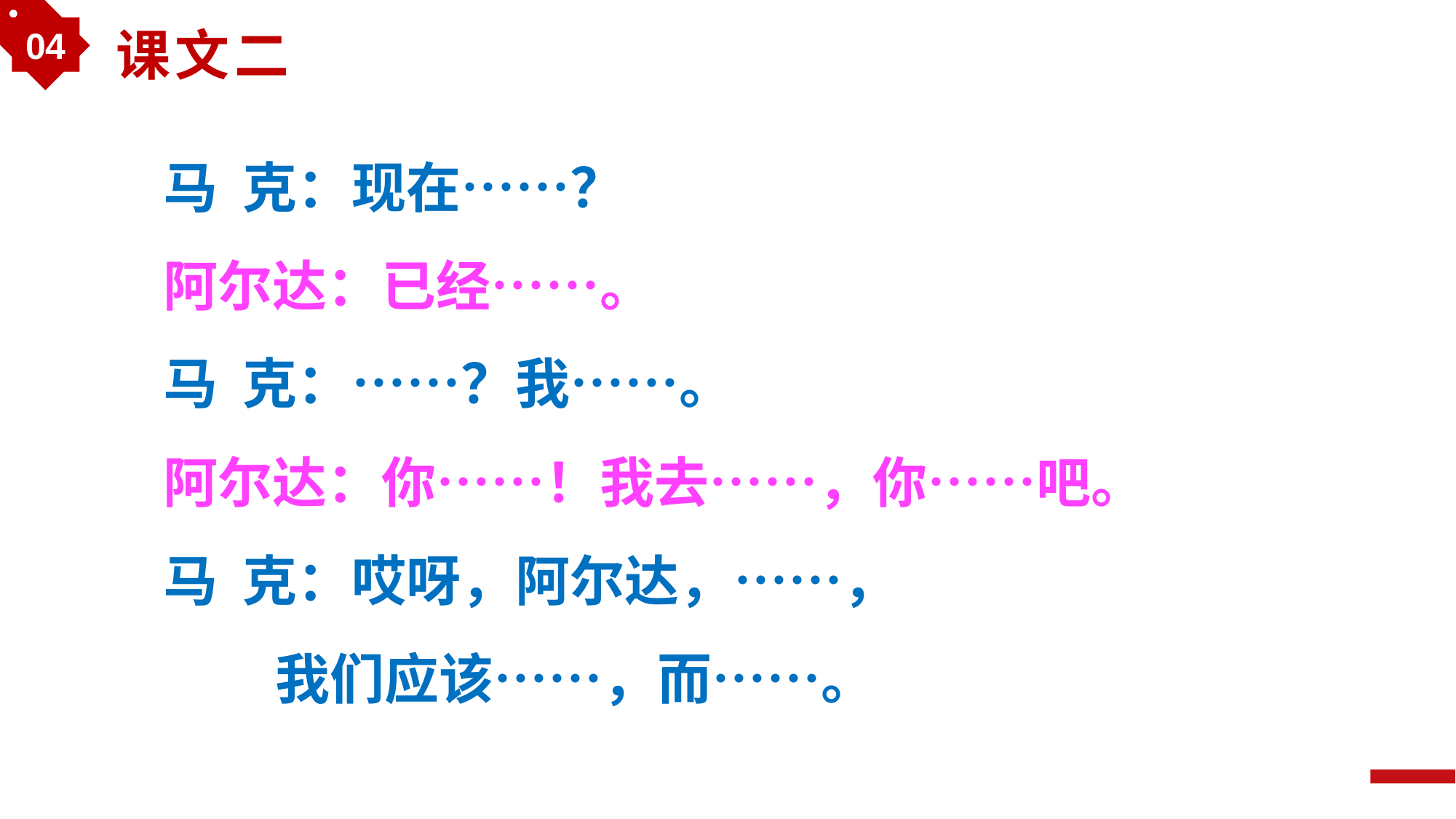

04
课文二
马  克：现在……？
阿尔达：已经……。
马  克：……？我……。
阿尔达：你……！我去……，你……吧。
马  克：哎呀，阿尔达，……，
        我们应该……，而……。